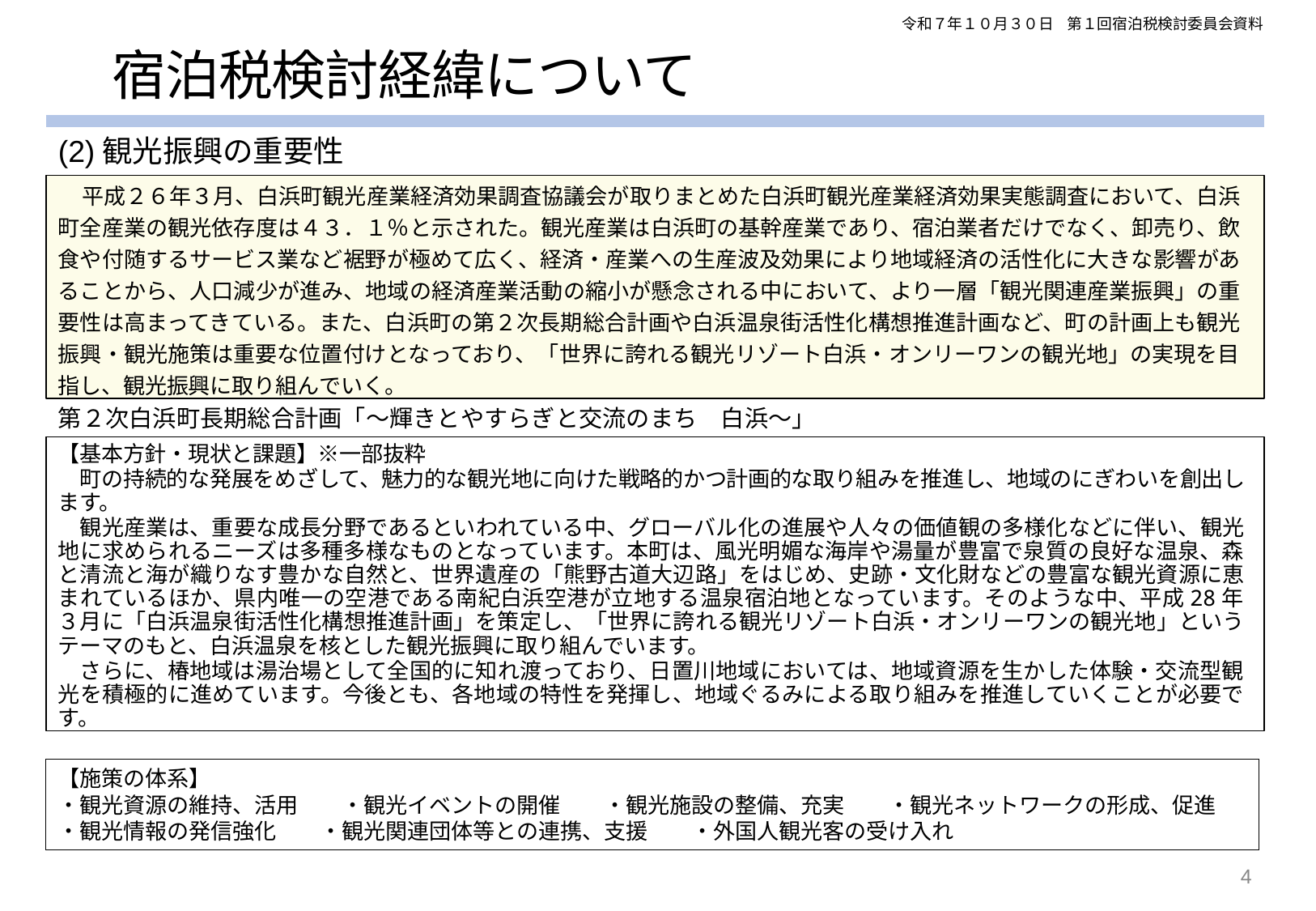

令和７年１０月３０日
第１回宿泊税検討委員会資料
# 宿泊税検討経緯について
(2)観光振興の重要性
平成２６年３月、白浜町観光産業経済効果調査協議会が取りまとめた白浜町観光産業経済効果実態調査において、白浜町全産業の観光依存度は４３．１％と示された。観光産業は白浜町の基幹産業であり、宿泊業者だけでなく、卸売り、飲食や付随するサービス業など裾野が極めて広く、経済・産業への生産波及効果により地域経済の活性化に大きな影響があることから、人口減少が進み、地域の経済産業活動の縮小が懸念される中において、より一層「観光関連産業振興」の重要性は高まってきている。また、白浜町の第２次長期総合計画や白浜温泉街活性化構想推進計画など、町の計画上も観光振興・観光施策は重要な位置付けとなっており、「世界に誇れる観光リゾート白浜・オンリーワンの観光地」の実現を目指し、観光振興に取り組んでいく。
第２次白浜町長期総合計画「～輝きとやすらぎと交流のまち　白浜～」
【基本方針・現状と課題】※一部抜粋
町の持続的な発展をめざして、魅力的な観光地に向けた戦略的かつ計画的な取り組みを推進し、地域のにぎわいを創出します。
観光産業は、重要な成長分野であるといわれている中、グローバル化の進展や人々の価値観の多様化などに伴い、観光地に求められるニーズは多種多様なものとなっています。本町は、風光明媚な海岸や湯量が豊富で泉質の良好な温泉、森と清流と海が織りなす豊かな自然と、世界遺産の「熊野古道大辺路」をはじめ、史跡・文化財などの豊富な観光資源に恵まれているほか、県内唯一の空港である南紀白浜空港が立地する温泉宿泊地となっています。そのような中、平成28年３月に「白浜温泉街活性化構想推進計画」を策定し、「世界に誇れる観光リゾート白浜・オンリーワンの観光地」というテーマのもと、白浜温泉を核とした観光振興に取り組んでいます。
さらに、椿地域は湯治場として全国的に知れ渡っており、日置川地域においては、地域資源を生かした体験・交流型観光を積極的に進めています。今後とも、各地域の特性を発揮し、地域ぐるみによる取り組みを推進していくことが必要です。
【施策の体系】
・観光資源の維持、活用　　・観光イベントの開催　　・観光施設の整備、充実　　・観光ネットワークの形成、促進
・観光情報の発信強化　　・観光関連団体等との連携、支援　　・外国人観光客の受け入れ
4